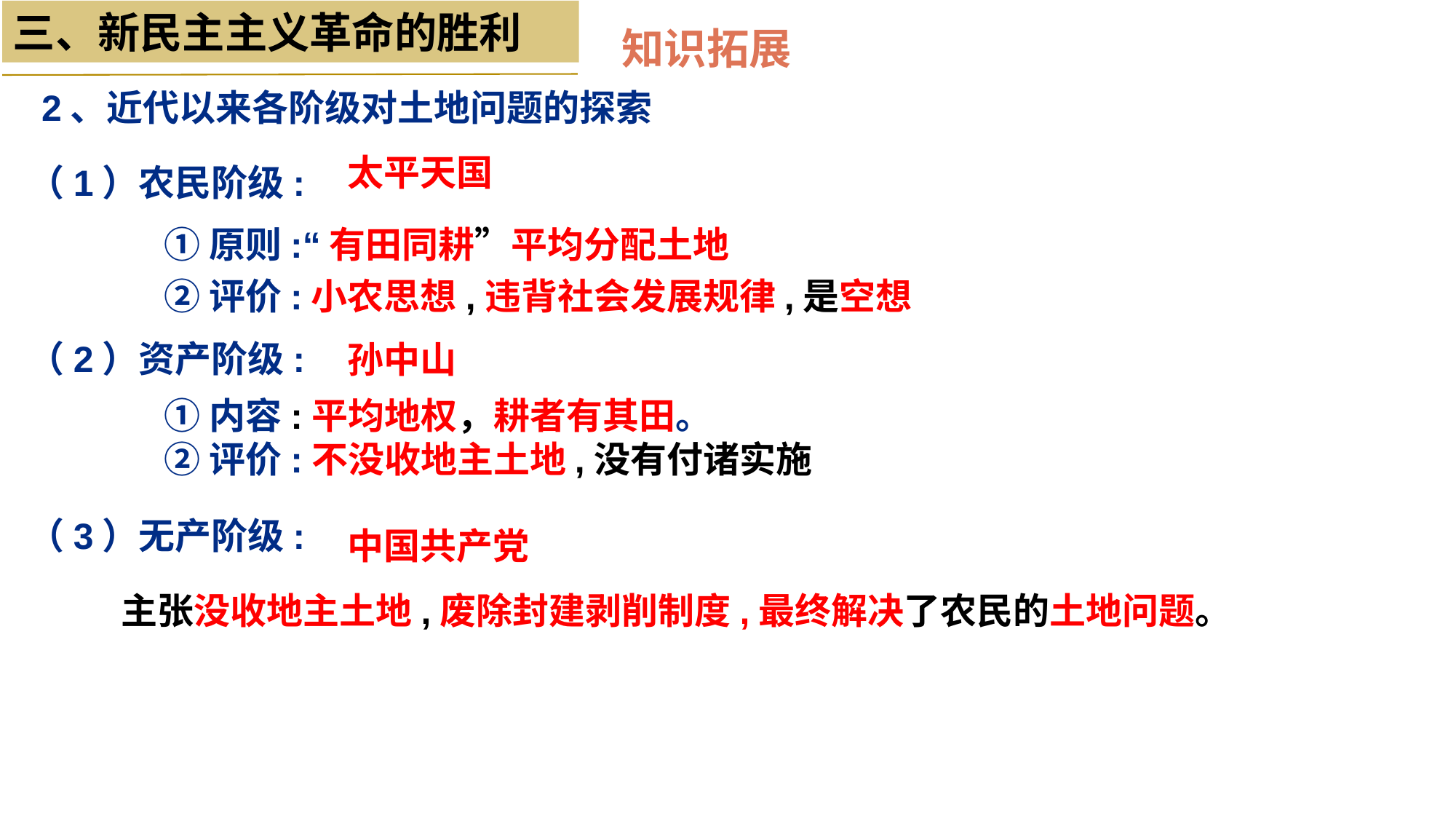

三、新民主主义革命的胜利
知识拓展
2、近代以来各阶级对土地问题的探索
（1）农民阶级:

（2）资产阶级:

（3）无产阶级:

太平天国
①原则:“有田同耕”平均分配土地
②评价:小农思想,违背社会发展规律,是空想

孙中山
①内容:平均地权，耕者有其田。
②评价:不没收地主土地,没有付诸实施

中国共产党
主张没收地主土地,废除封建剥削制度,最终解决了农民的土地问题。